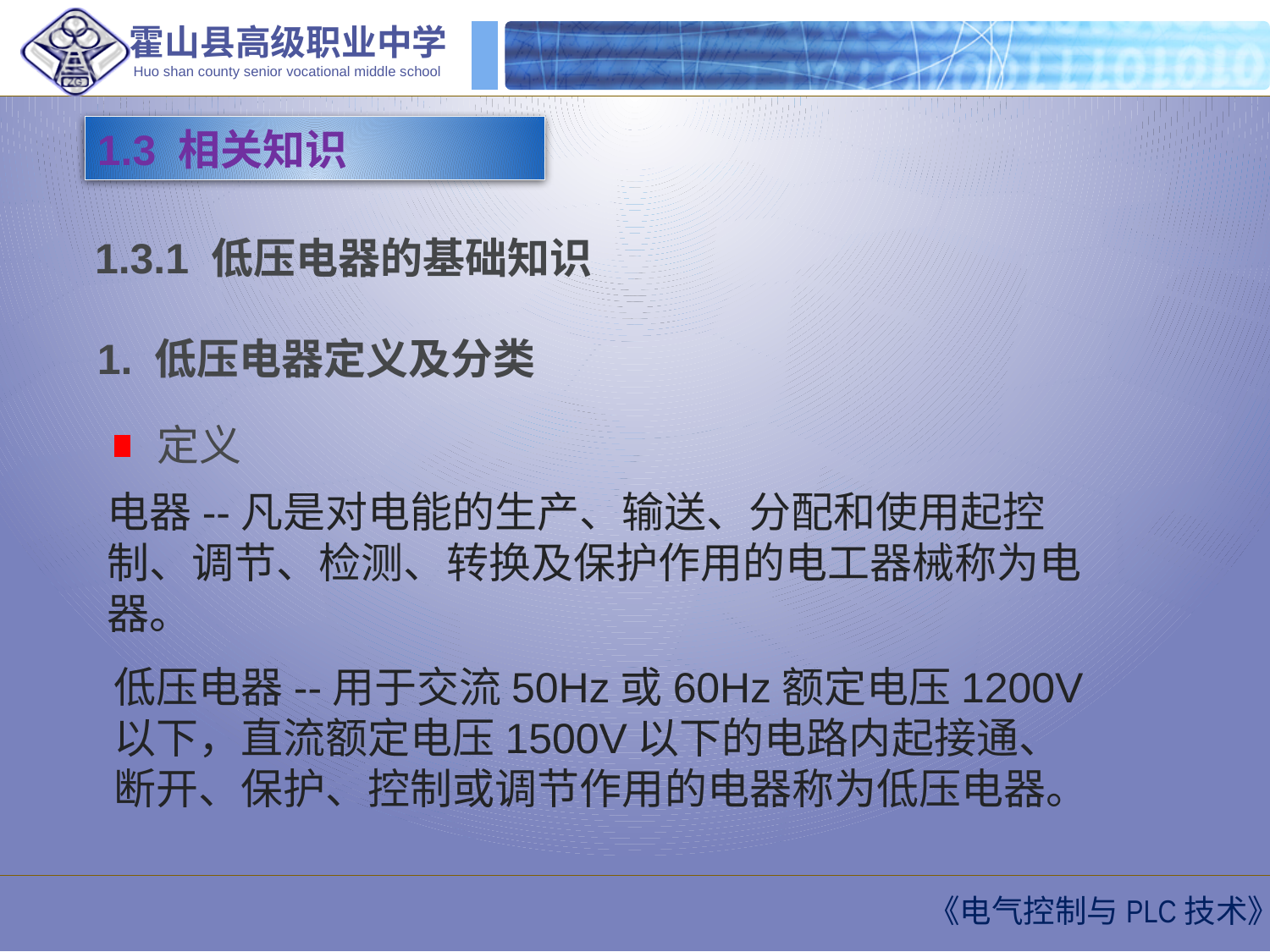

1.3 相关知识
1.3.1 低压电器的基础知识
1. 低压电器定义及分类
定义

电器--凡是对电能的生产、输送、分配和使用起控制、调节、检测、转换及保护作用的电工器械称为电器。
低压电器--用于交流50Hz或60Hz额定电压1200V以下，直流额定电压1500V以下的电路内起接通、断开、保护、控制或调节作用的电器称为低压电器。